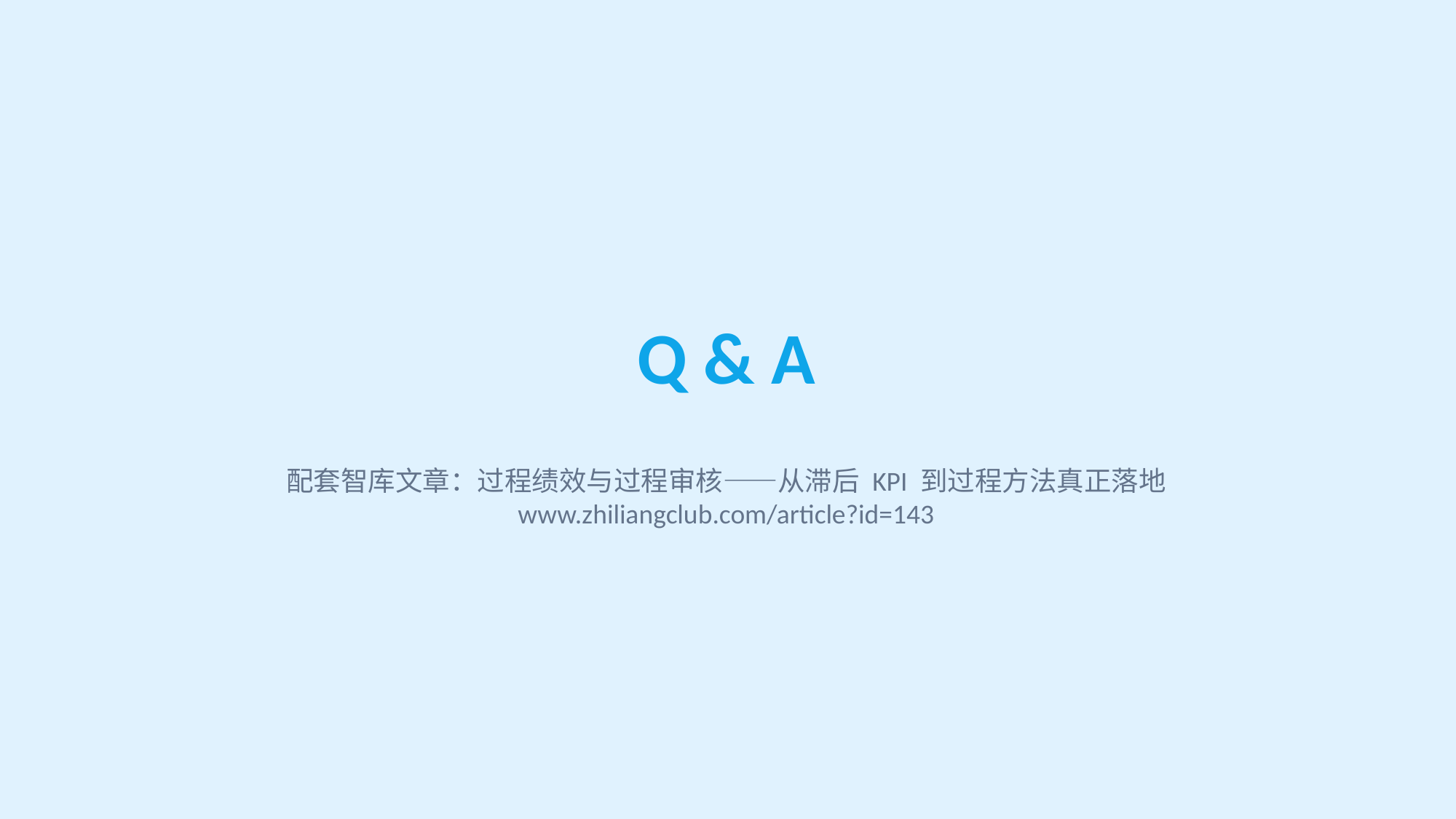

Q & A
配套智库文章：过程绩效与过程审核——从滞后 KPI 到过程方法真正落地
www.zhiliangclub.com/article?id=143